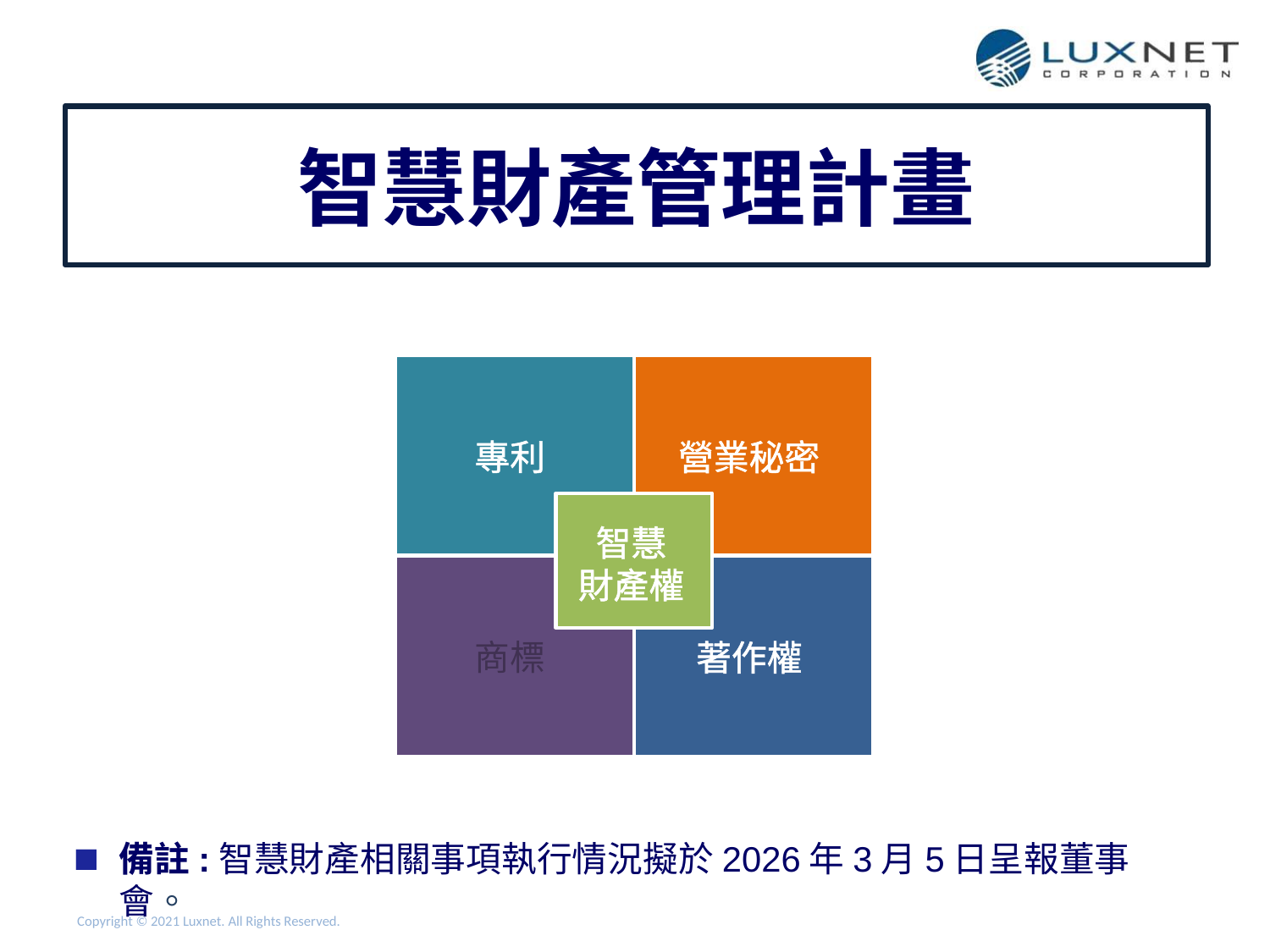

# 智慧財產管理計畫

營業秘密

專利

智慧
財產權

商標

著作權
備註:智慧財產相關事項執行情況擬於2026年3月5日呈報董事會。